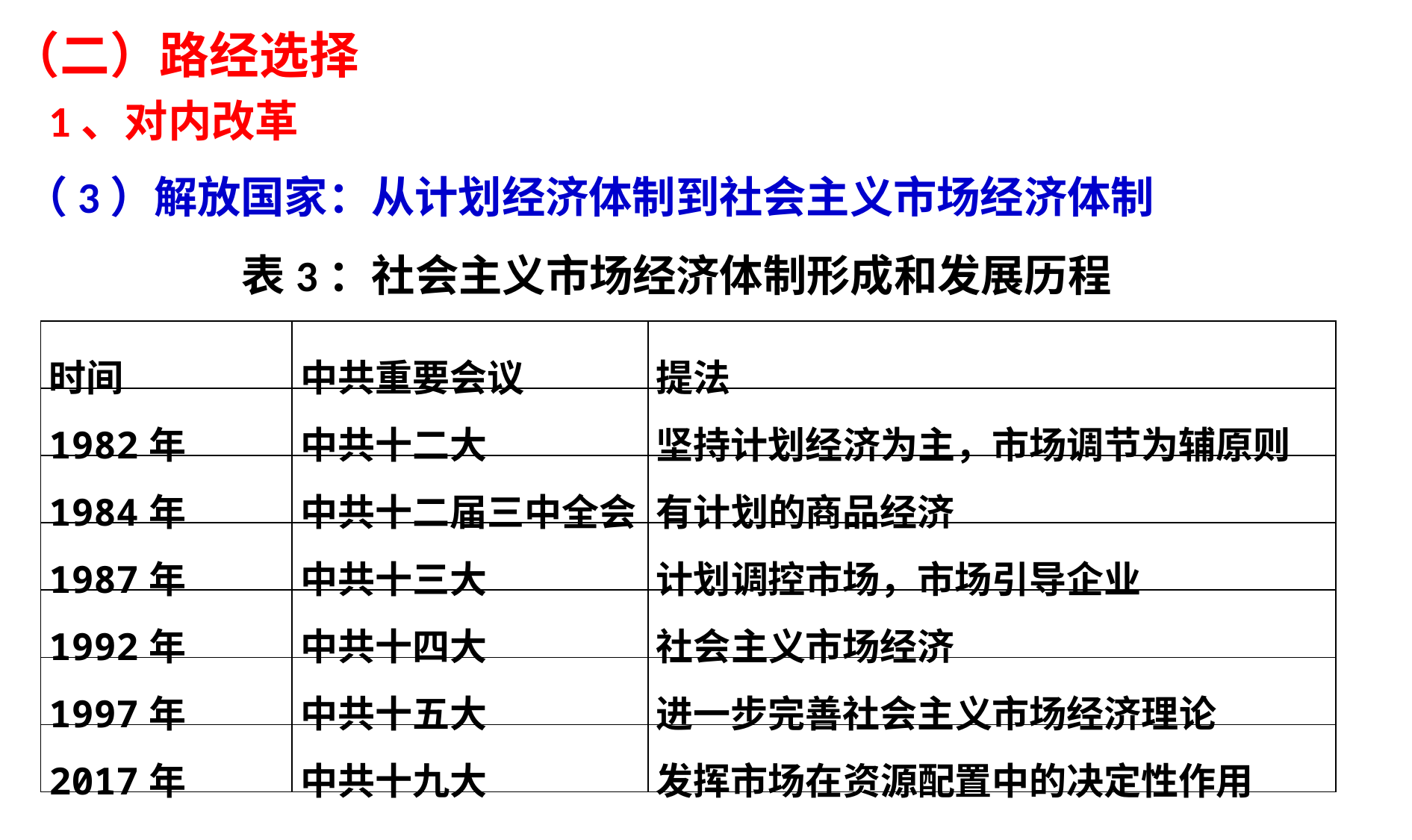

（二）路经选择
1、对内改革
（3）解放国家：从计划经济体制到社会主义市场经济体制
表3：社会主义市场经济体制形成和发展历程
| 时间 | 中共重要会议 | 提法 |
| --- | --- | --- |
| 1982年 | 中共十二大 | 坚持计划经济为主，市场调节为辅原则 |
| 1984年 | 中共十二届三中全会 | 有计划的商品经济 |
| 1987年 | 中共十三大 | 计划调控市场，市场引导企业 |
| 1992年 | 中共十四大 | 社会主义市场经济 |
| 1997年 | 中共十五大 | 进一步完善社会主义市场经济理论 |
| 2017年 | 中共十九大 | 发挥市场在资源配置中的决定性作用 |